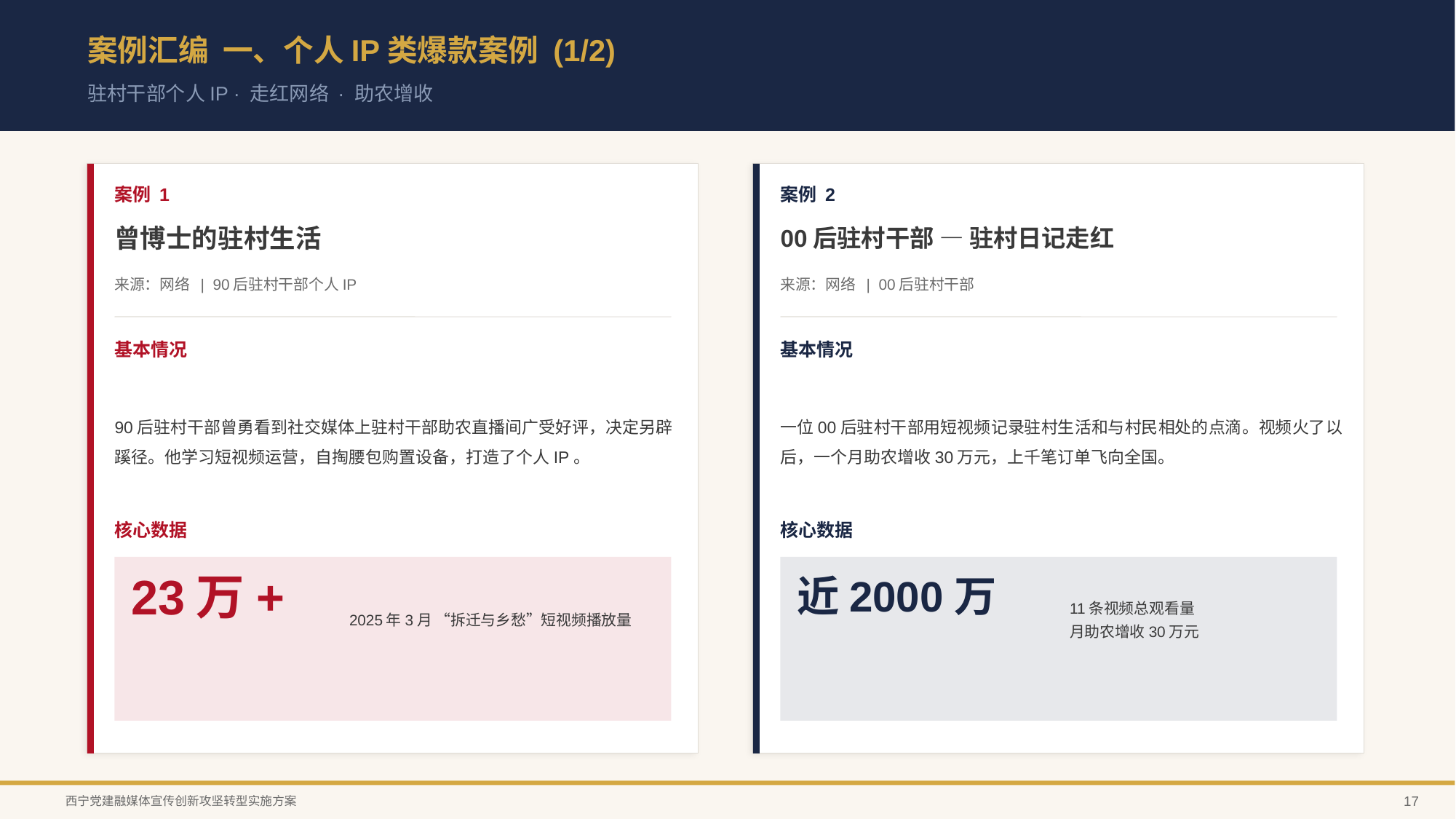

案例汇编  一、个人IP类爆款案例 (1/2)
驻村干部个人IP · 走红网络 · 助农增收

案例 1
案例 2
曾博士的驻村生活
00后驻村干部 — 驻村日记走红
来源：网络  |  90后驻村干部个人IP
来源：网络  |  00后驻村干部

基本情况
基本情况
90后驻村干部曾勇看到社交媒体上驻村干部助农直播间广受好评，决定另辟蹊径。他学习短视频运营，自掏腰包购置设备，打造了个人IP。
一位00后驻村干部用短视频记录驻村生活和与村民相处的点滴。视频火了以后，一个月助农增收30万元，上千笔订单飞向全国。
核心数据
核心数据

23万+
近2000万
2025年3月 “拆迁与乡愁”短视频播放量
11条视频总观看量
月助农增收30万元

西宁党建融媒体宣传创新攻坚转型实施方案
17